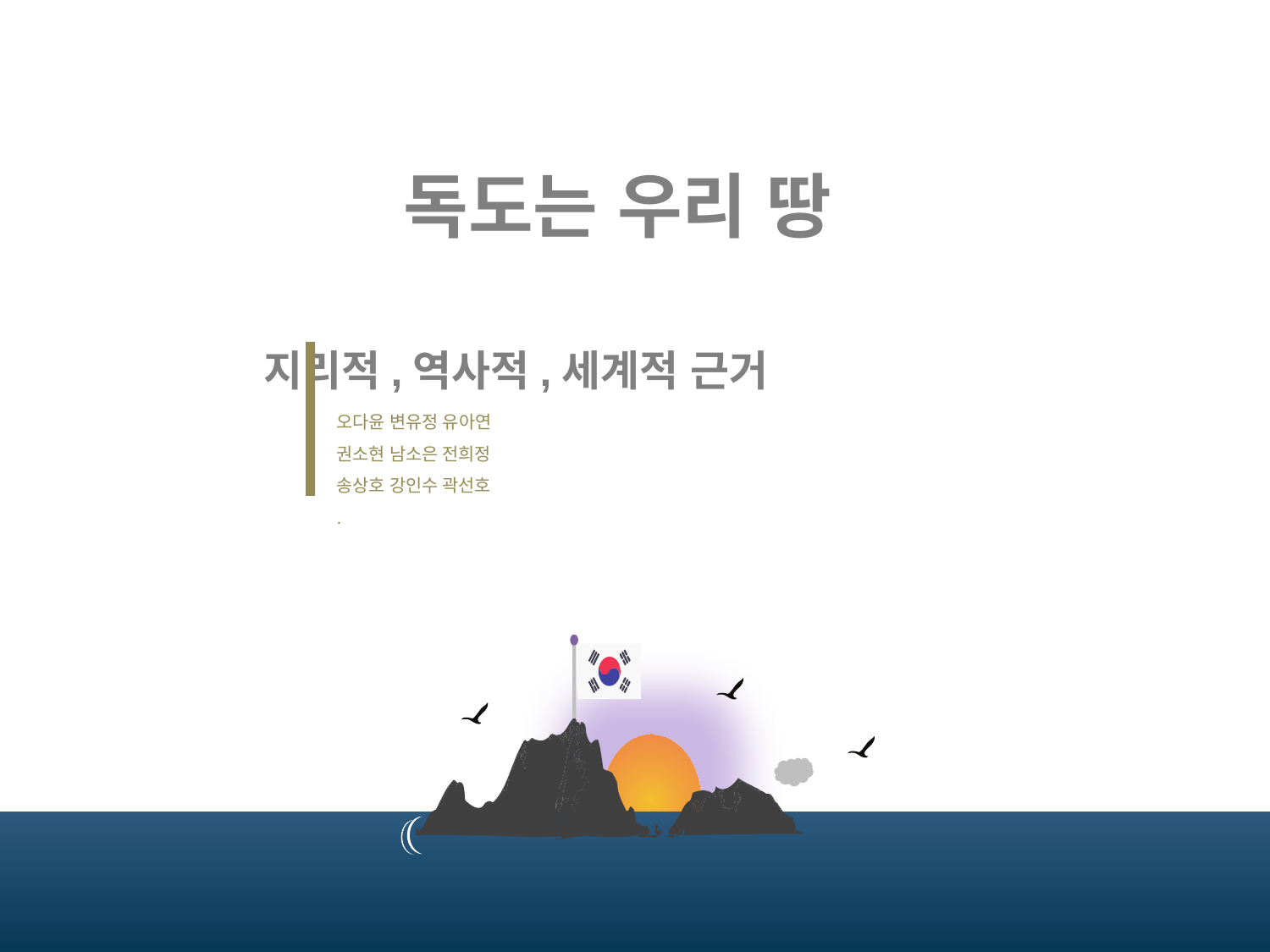

독도는 우리 땅
지리적,역사적,세계적 근거

오다윤 변유정 유아연
권소현 남소은 전희정
송상호 강인수 곽선호
.